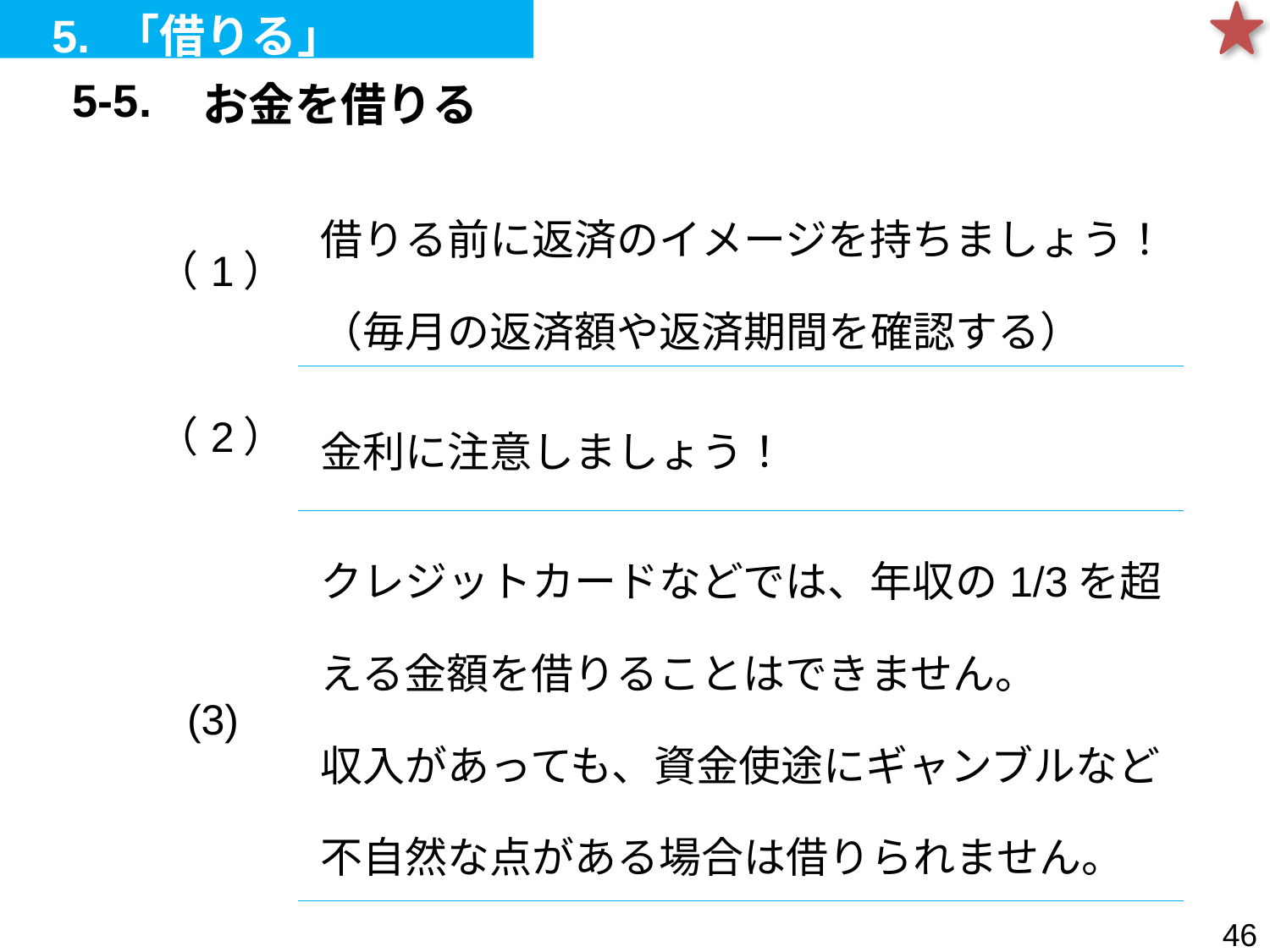

5. 「借りる」

| 5-5. | お金を借りる |
| --- | --- |
| （1） | 借りる前に返済のイメージを持ちましょう！ （毎月の返済額や返済期間を確認する） |
| --- | --- |
| （2） | 金利に注意しましょう！ |
| (3) | クレジットカードなどでは、年収の1/3を超える金額を借りることはできません。 収入があっても、資金使途にギャンブルなど不自然な点がある場合は借りられません。 |
46